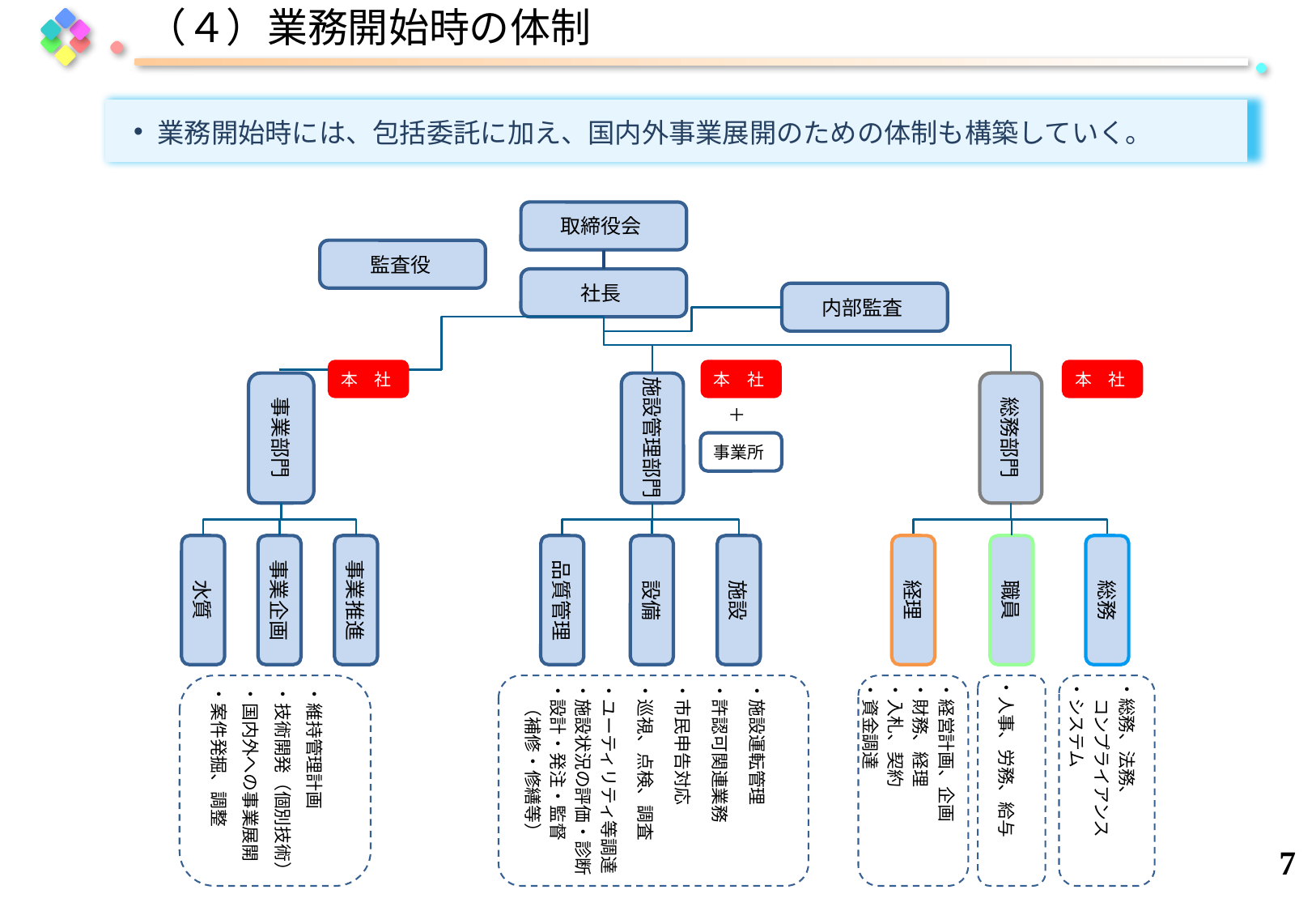

（４）業務開始時の体制
業務開始時には、包括委託に加え、国内外事業展開のための体制も構築していく。
取締役会
監査役
社長
内部監査

本　社
本　社
本　社
事業部門
施設管理部門
総務部門
＋
事業所
水質
事業企画
事業推進
品質管理
設備
施設
経理
職員
総務
・維持管理計画
・技術開発（個別技術）
・国内外への事業展開
・案件発掘、調整
・施設運転管理
・許認可関連業務
・市民申告対応
・巡視、点検、調査
・ユーティリティ等調達
・施設状況の評価・診断
・設計・発注・監督
　（補修・修繕等）
・経営計画、企画
・財務、経理
・入札、契約
・資金調達
・人事、労務、給与
・総務、法務、
　コンプライアンス
・システム
7